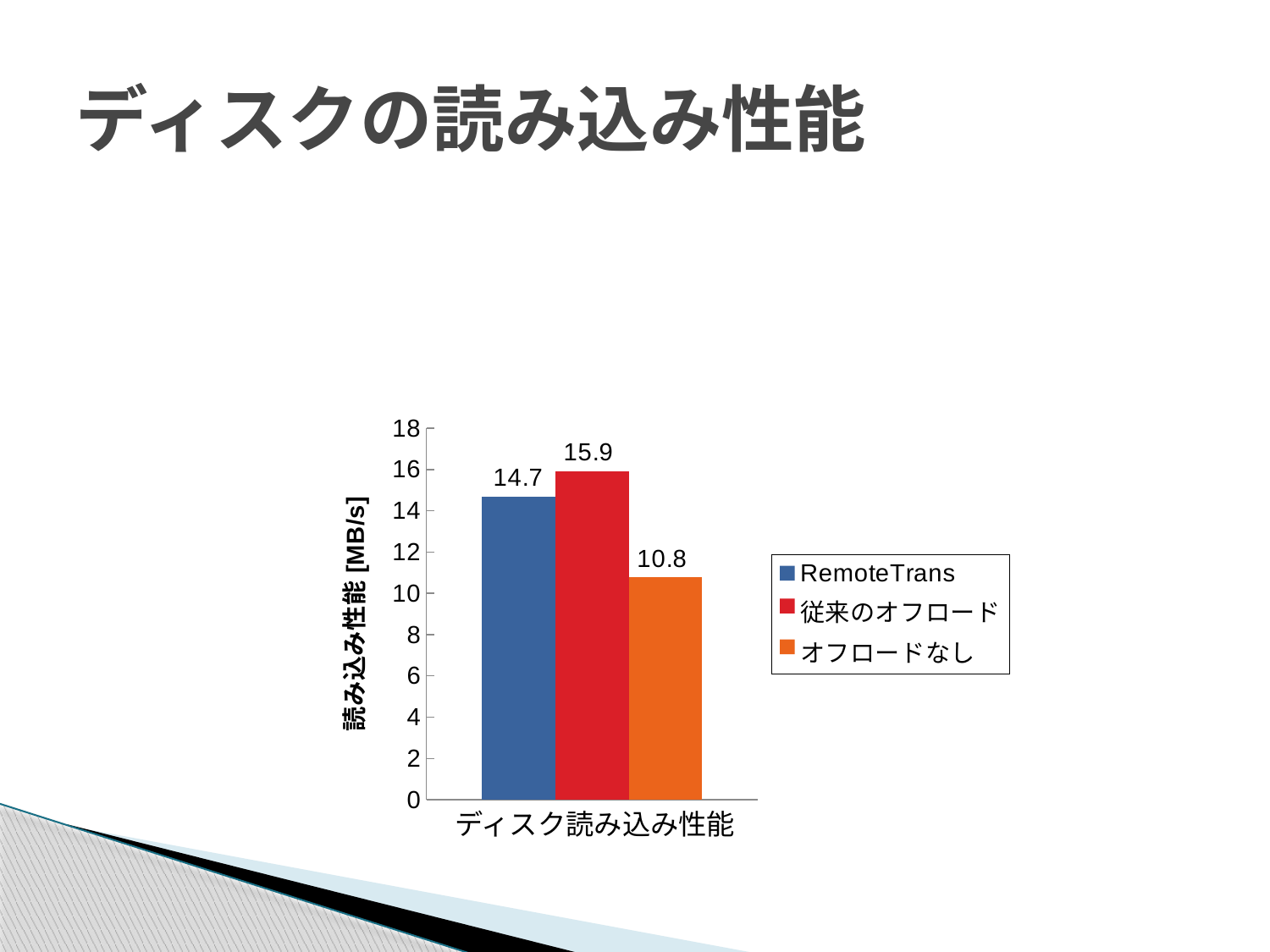

# ディスクの読み込み性能

### Chart

| Category | RemoteTrans | 従来のオフロード | オフロードなし |
|---|---|---|---|
ディスク読み込み性能